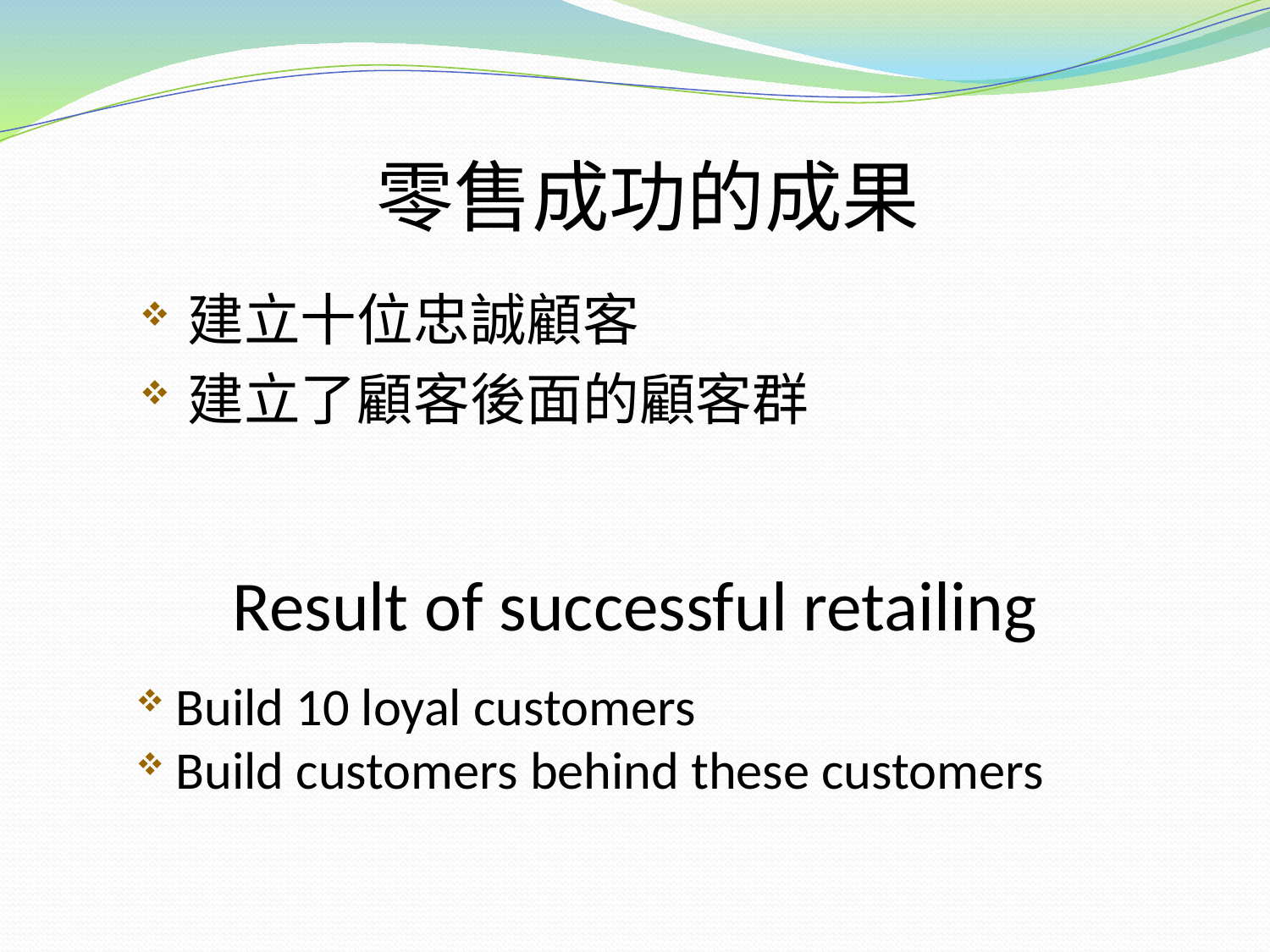

零售成功的成果
建立十位忠誠顧客
建立了顧客後面的顧客群
Result of successful retailing
Build 10 loyal customers
Build customers behind these customers